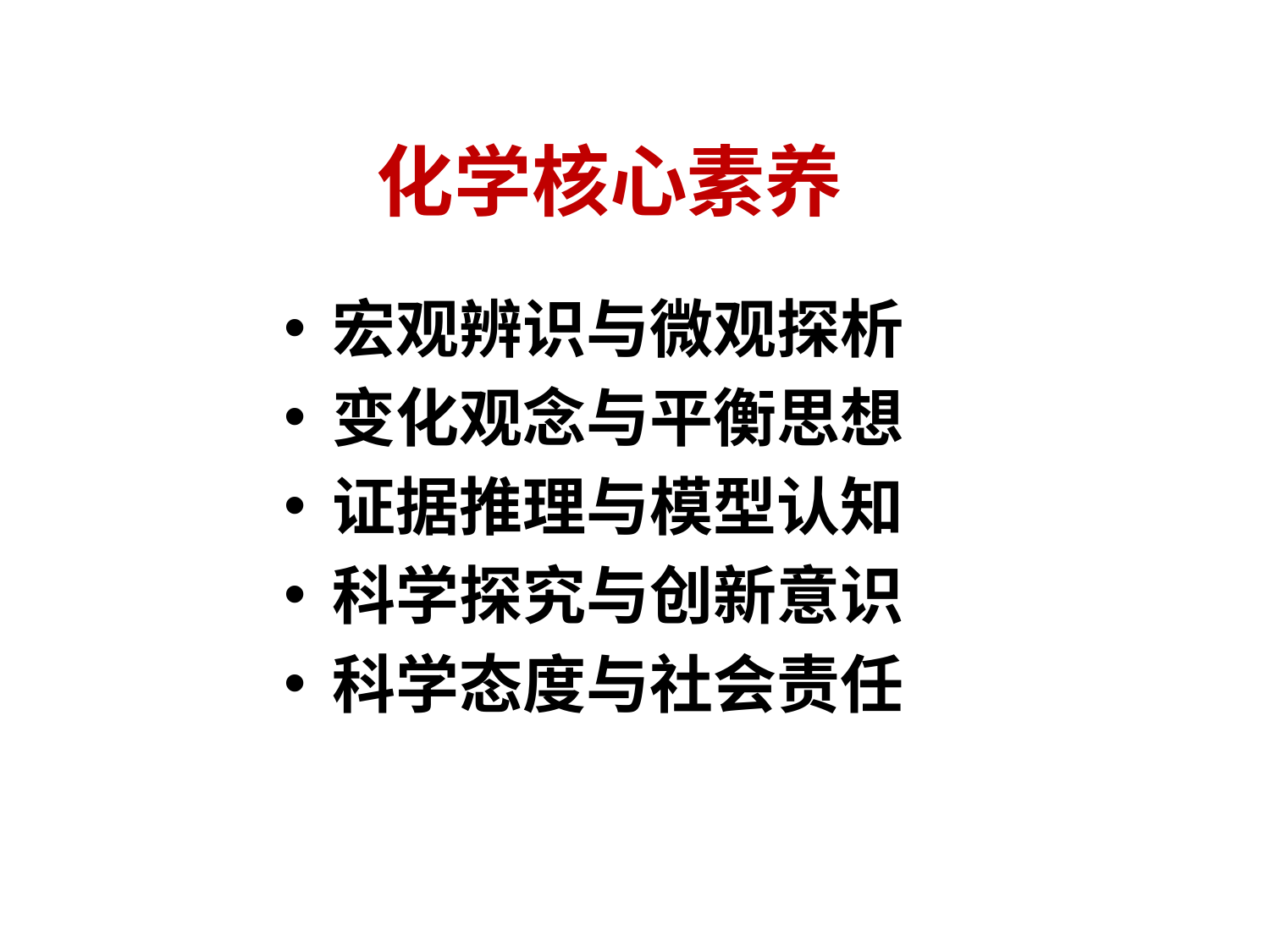

# 化学核心素养
宏观辨识与微观探析
变化观念与平衡思想
证据推理与模型认知
科学探究与创新意识
科学态度与社会责任